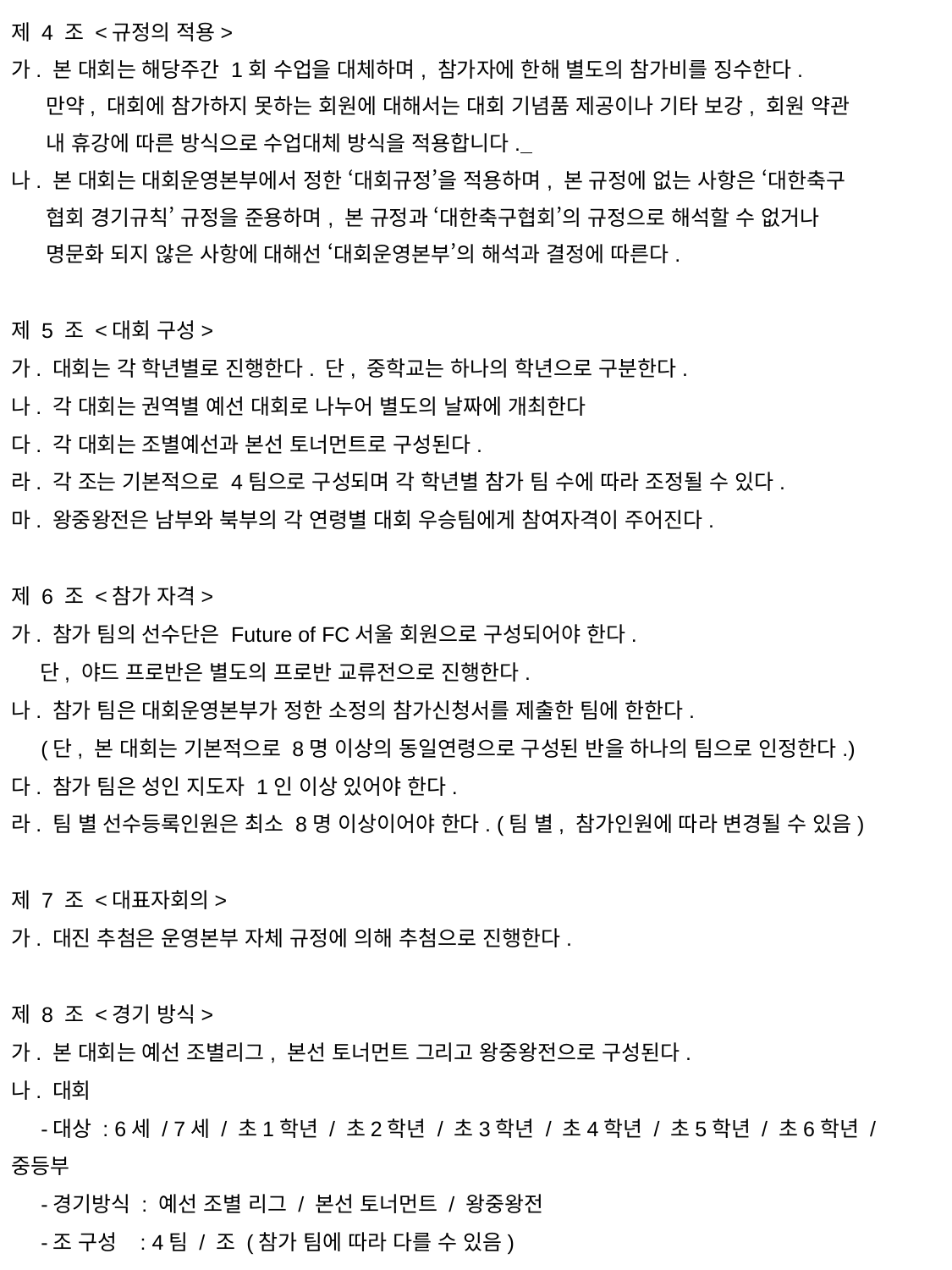

제 4 조 <규정의 적용>
가. 본 대회는 해당주간 1회 수업을 대체하며, 참가자에 한해 별도의 참가비를 징수한다.
     만약, 대회에 참가하지 못하는 회원에 대해서는 대회 기념품 제공이나 기타 보강, 회원 약관
     내 휴강에 따른 방식으로 수업대체 방식을 적용합니다.
나. 본 대회는 대회운영본부에서 정한 ‘대회규정’을 적용하며, 본 규정에 없는 사항은 ‘대한축구
     협회 경기규칙’ 규정을 준용하며, 본 규정과 ‘대한축구협회’의 규정으로 해석할 수 없거나
     명문화 되지 않은 사항에 대해선 ‘대회운영본부’의 해석과 결정에 따른다.

제 5 조 <대회 구성>
가. 대회는 각 학년별로 진행한다. 단, 중학교는 하나의 학년으로 구분한다.
나. 각 대회는 권역별 예선 대회로 나누어 별도의 날짜에 개최한다
다. 각 대회는 조별예선과 본선 토너먼트로 구성된다.
라. 각 조는 기본적으로 4팀으로 구성되며 각 학년별 참가 팀 수에 따라 조정될 수 있다.
마. 왕중왕전은 남부와 북부의 각 연령별 대회 우승팀에게 참여자격이 주어진다.

제 6 조 <참가 자격>
가. 참가 팀의 선수단은 Future of FC서울 회원으로 구성되어야 한다.
    단, 야드 프로반은 별도의 프로반 교류전으로 진행한다.
나. 참가 팀은 대회운영본부가 정한 소정의 참가신청서를 제출한 팀에 한한다.
     (단, 본 대회는 기본적으로 8명 이상의 동일연령으로 구성된 반을 하나의 팀으로 인정한다.)
다. 참가 팀은 성인 지도자 1인 이상 있어야 한다.
라. 팀 별 선수등록인원은 최소 8명 이상이어야 한다. (팀 별, 참가인원에 따라 변경될 수 있음)

제 7 조 <대표자회의>
가. 대진 추첨은 운영본부 자체 규정에 의해 추첨으로 진행한다.

제 8 조 <경기 방식>
가. 본 대회는 예선 조별리그, 본선 토너먼트 그리고 왕중왕전으로 구성된다.
나. 대회
     -대상 : 6세 / 7세 / 초1학년 / 초2학년 / 초3학년 / 초4학년 / 초5학년 / 초6학년 / 중등부
     -경기방식 : 예선 조별 리그 / 본선 토너먼트 / 왕중왕전
     -조 구성   : 4팀 / 조 (참가 팀에 따라 다를 수 있음)